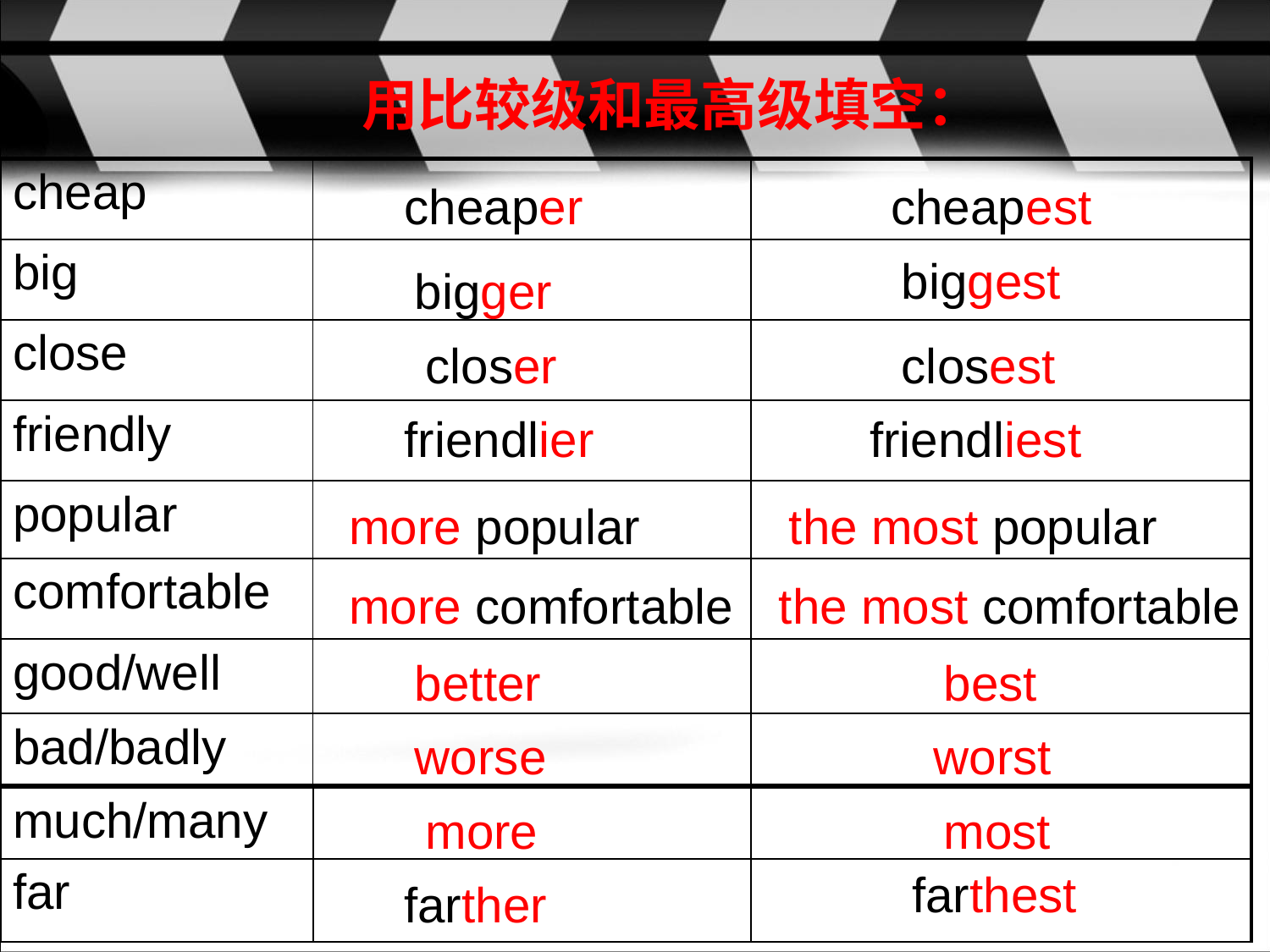

用比较级和最高级填空：
| cheap |  |  |
| --- | --- | --- |
| big |  |  |
| close |  |  |
| friendly |  |  |
| popular |  |  |
| comfortable |  |  |
| good/well |  |  |
| bad/badly |  |  |
cheaper
cheapest
biggest
bigger
closer
closest
friendlier
friendliest
more popular
the most popular
more comfortable
the most comfortable
better
best
worse
worst
| much/many |  |  |
| --- | --- | --- |
more
most
farthest
| far |  |  |
| --- | --- | --- |
farther